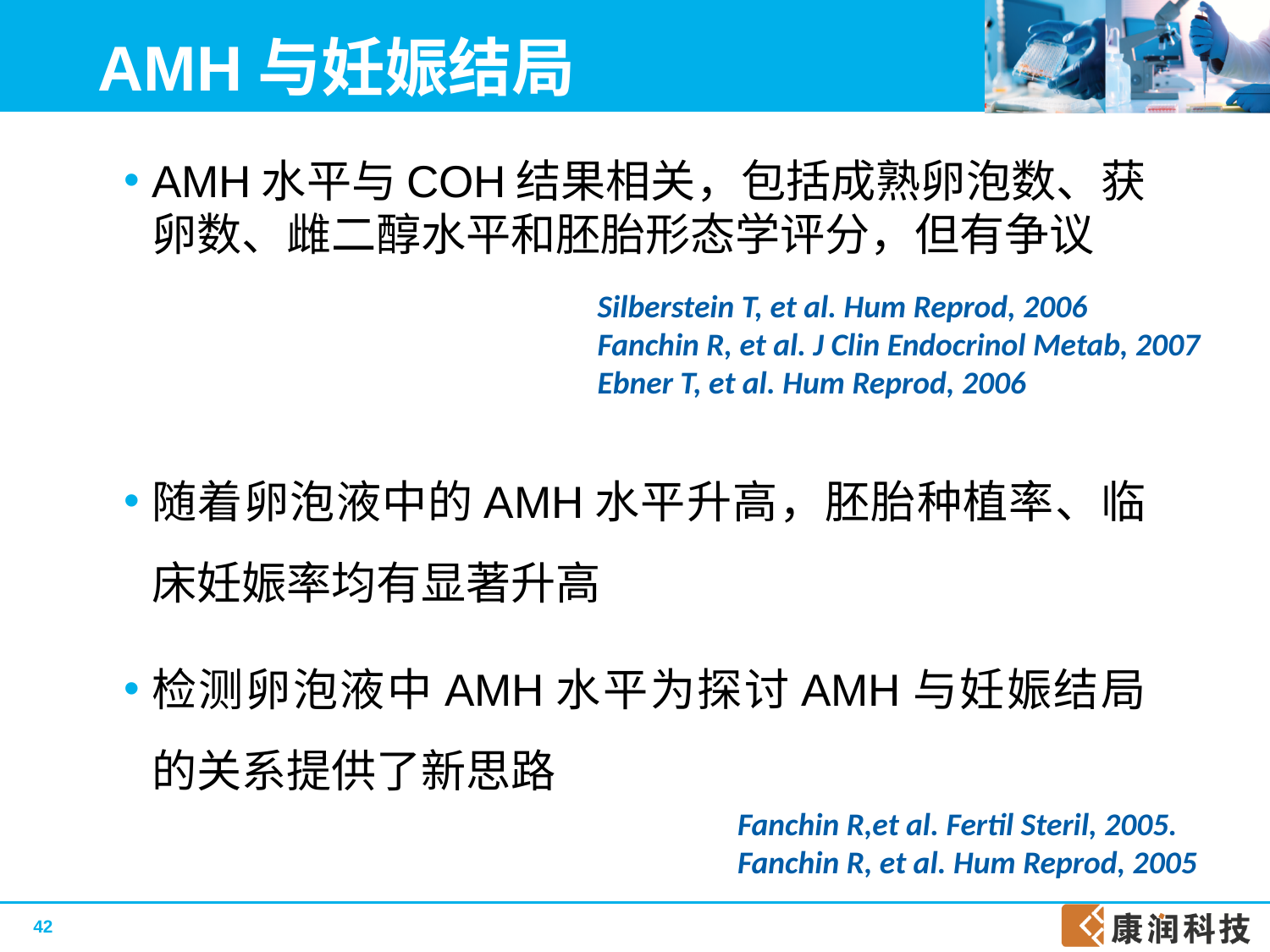

# AMH与妊娠结局
AMH水平与COH结果相关，包括成熟卵泡数、获卵数、雌二醇水平和胚胎形态学评分，但有争议

随着卵泡液中的AMH水平升高，胚胎种植率、临床妊娠率均有显著升高
检测卵泡液中AMH水平为探讨AMH与妊娠结局的关系提供了新思路

Silberstein T, et al. Hum Reprod, 2006
Fanchin R, et al. J Clin Endocrinol Metab, 2007
Ebner T, et al. Hum Reprod, 2006
Fanchin R,et al. Fertil Steril, 2005.
Fanchin R, et al. Hum Reprod, 2005
42